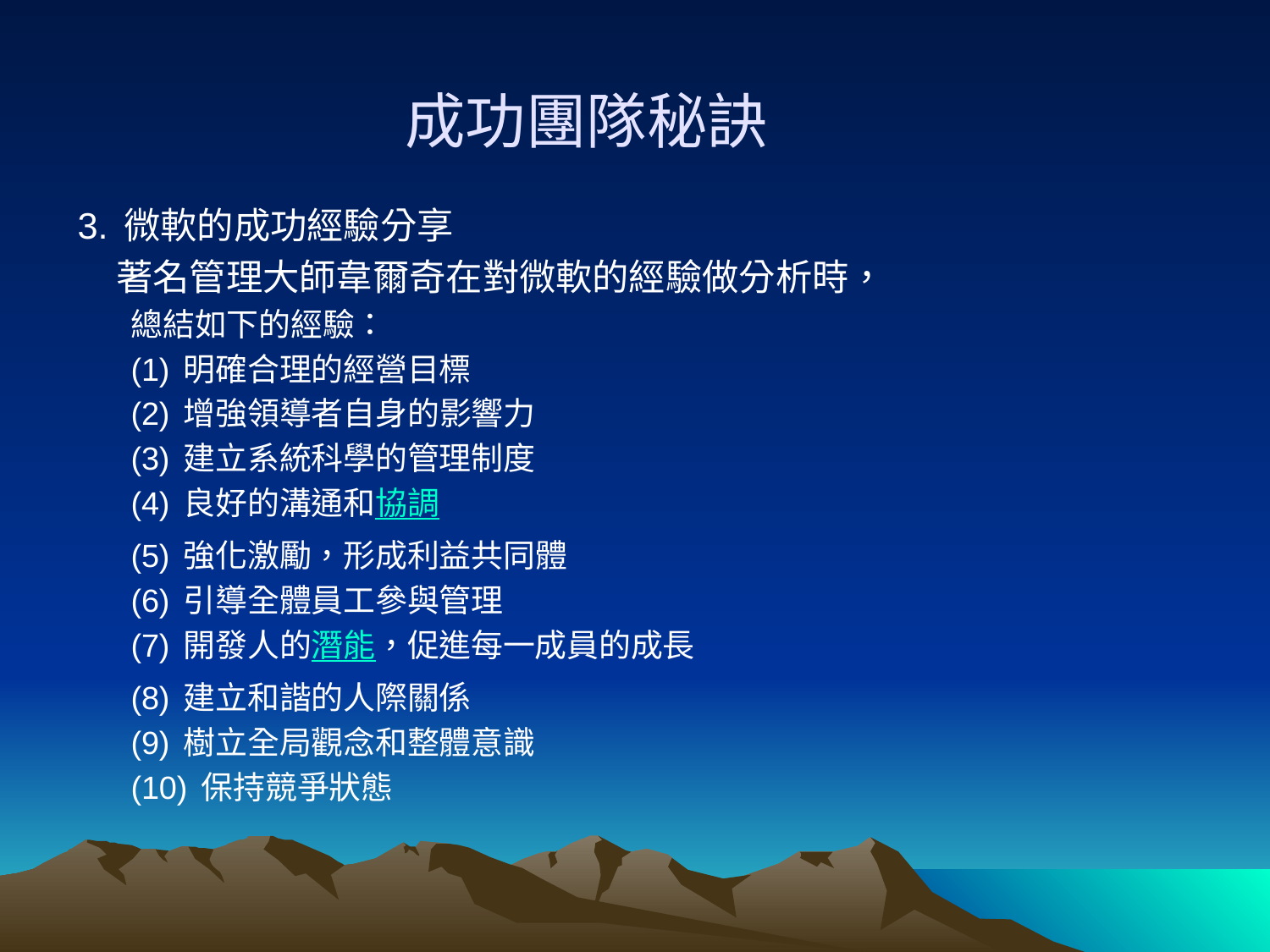

# 成功團隊秘訣
3. 微軟的成功經驗分享
    著名管理大師韋爾奇在對微軟的經驗做分析時，
總結如下的經驗：
	(1) 明確合理的經營目標
	(2) 增強領導者自身的影響力
	(3) 建立系統科學的管理制度
	(4) 良好的溝通和協調
	(5) 強化激勵，形成利益共同體
	(6) 引導全體員工參與管理
	(7) 開發人的潛能，促進每一成員的成長
	(8) 建立和諧的人際關係
	(9) 樹立全局觀念和整體意識
	(10) 保持競爭狀態